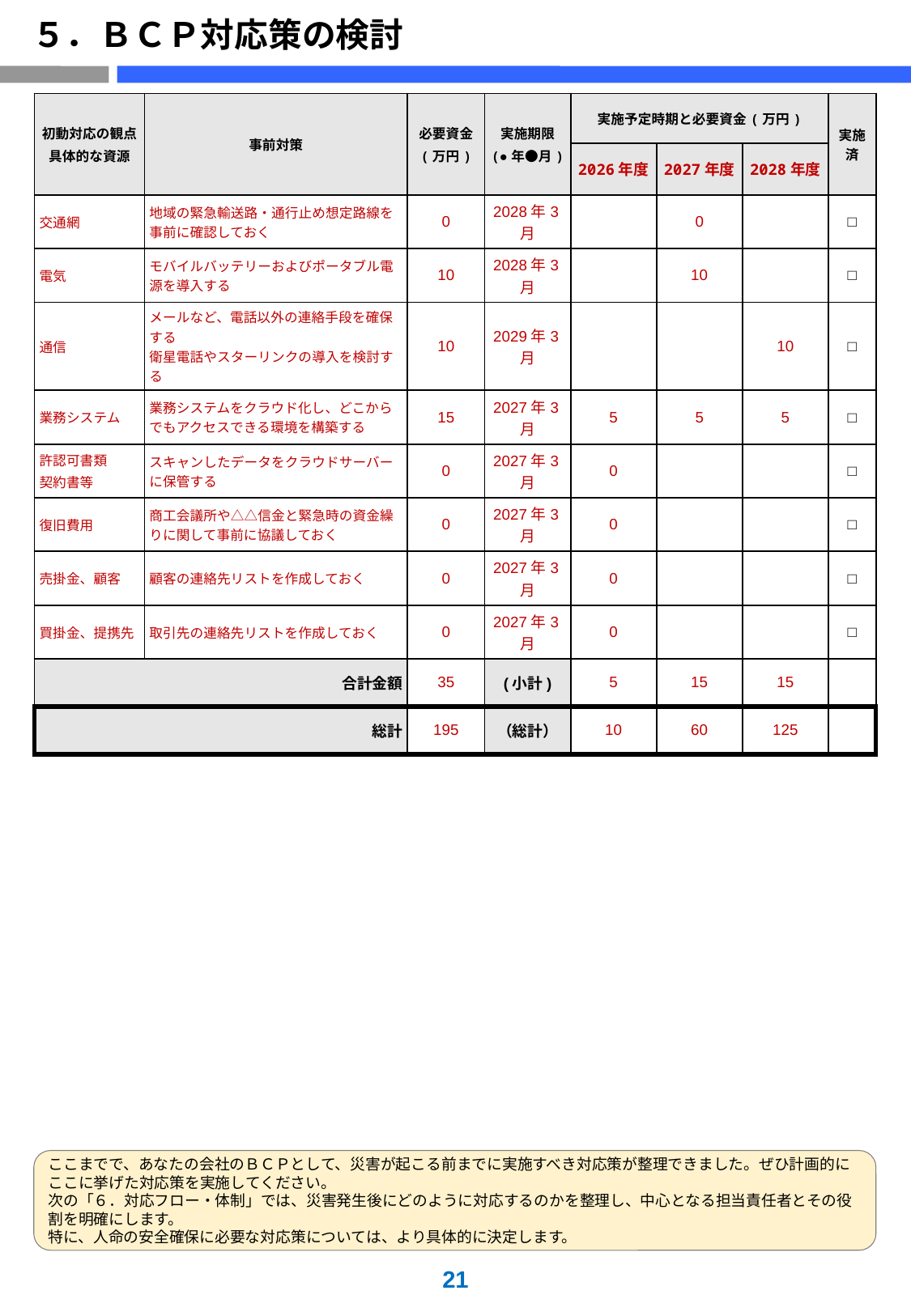

# ５．ＢＣＰ対応策の検討
| 初動対応の観点 具体的な資源 | 事前対策 | 必要資金 (万円) | 実施期限 (●年●月) | 実施予定時期と必要資金(万円) |  |  | 実施済 |
| --- | --- | --- | --- | --- | --- | --- | --- |
|  |  |  |  | 2026年度 | 2027年度 | 2028年度 |  |
| 交通網 | 地域の緊急輸送路・通行止め想定路線を事前に確認しておく | 0 | 2028年3月 |  | 0 |  | □ |
| 電気 | モバイルバッテリーおよびポータブル電源を導入する | 10 | 2028年3月 |  | 10 |  | □ |
| 通信 | メールなど、電話以外の連絡手段を確保する 衛星電話やスターリンクの導入を検討する | 10 | 2029年3月 |  |  | 10 | □ |
| 業務システム | 業務システムをクラウド化し、どこからでもアクセスできる環境を構築する | 15 | 2027年3月 | 5 | 5 | 5 | □ |
| 許認可書類 契約書等 | スキャンしたデータをクラウドサーバーに保管する | 0 | 2027年3月 | 0 |  |  | □ |
| 復旧費用 | 商工会議所や△△信金と緊急時の資金繰りに関して事前に協議しておく | 0 | 2027年3月 | 0 |  |  | □ |
| 売掛金、顧客 | 顧客の連絡先リストを作成しておく | 0 | 2027年3月 | 0 |  |  | □ |
| 買掛金、提携先 | 取引先の連絡先リストを作成しておく | 0 | 2027年3月 | 0 |  |  | □ |
| 合計金額 |  | 35 | (小計) | 5 | 15 | 15 |  |
| 総計 |  | 195 | （総計） | 10 | 60 | 125 |  |
ここまでで、あなたの会社のＢＣＰとして、災害が起こる前までに実施すべき対応策が整理できました。ぜひ計画的にここに挙げた対応策を実施してください。
次の「６．対応フロー・体制」では、災害発生後にどのように対応するのかを整理し、中心となる担当責任者とその役割を明確にします。
特に、人命の安全確保に必要な対応策については、より具体的に決定します。
21